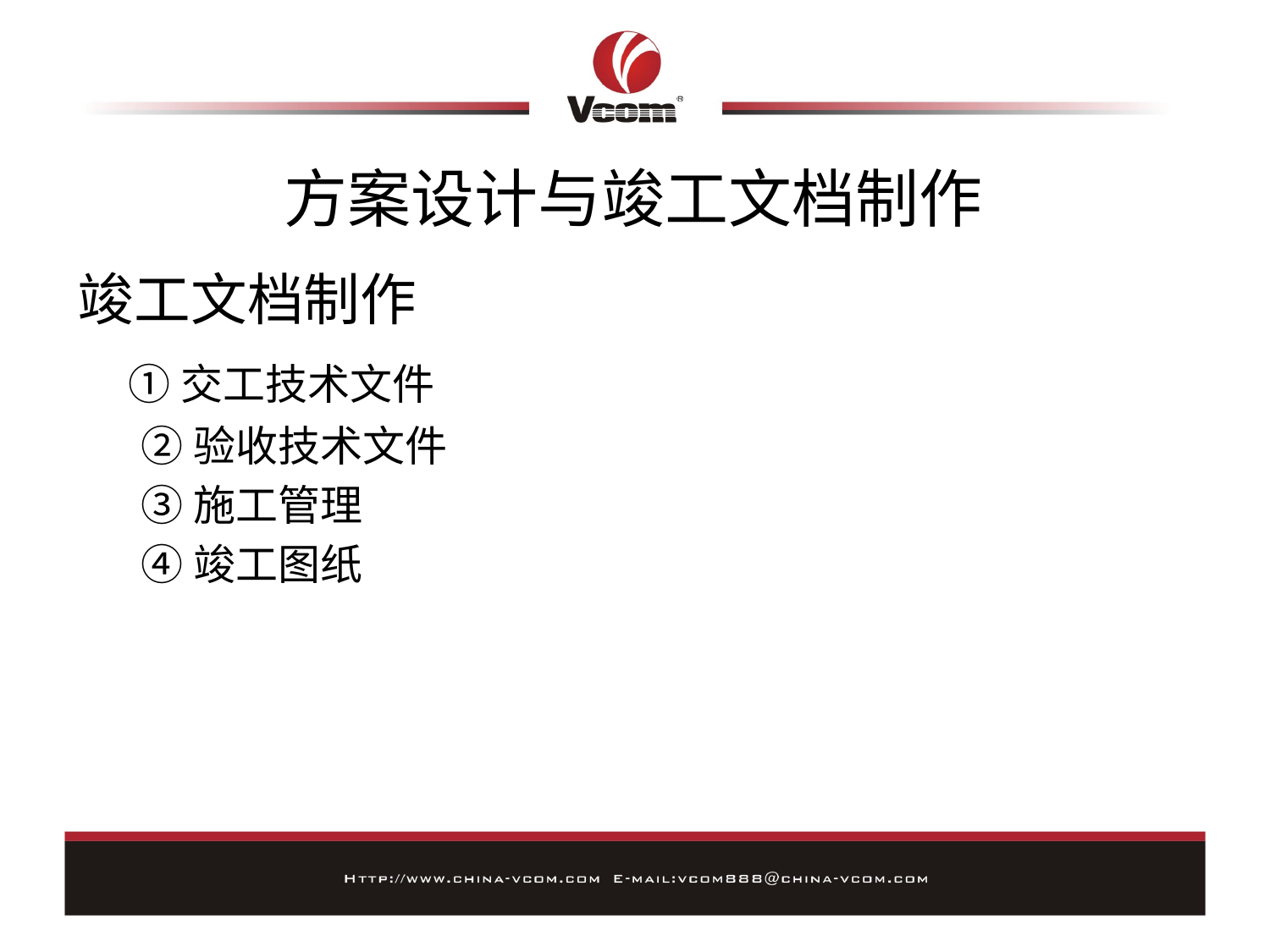

# 方案设计与竣工文档制作
竣工文档制作
    ①交工技术文件
②验收技术文件
③施工管理
④竣工图纸